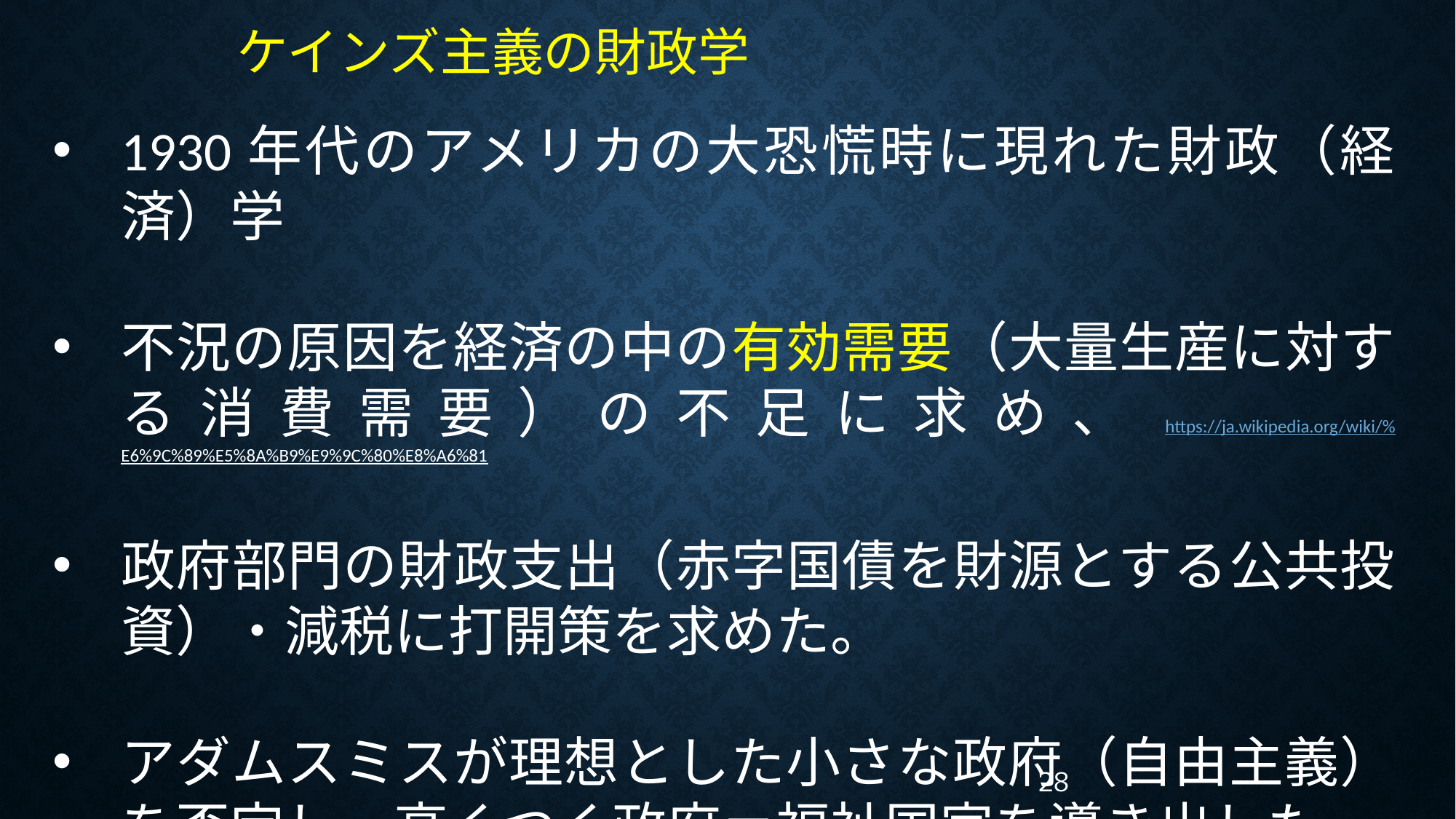

ケインズ主義の財政学
1930年代のアメリカの大恐慌時に現れた財政（経済）学

不況の原因を経済の中の有効需要（大量生産に対する消費需要）の不足に求め、https://ja.wikipedia.org/wiki/%E6%9C%89%E5%8A%B9%E9%9C%80%E8%A6%81

政府部門の財政支出（赤字国債を財源とする公共投資）・減税に打開策を求めた。

アダムスミスが理想とした小さな政府（自由主義）を否定し、高くつく政府＝福祉国家を導き出した。

28